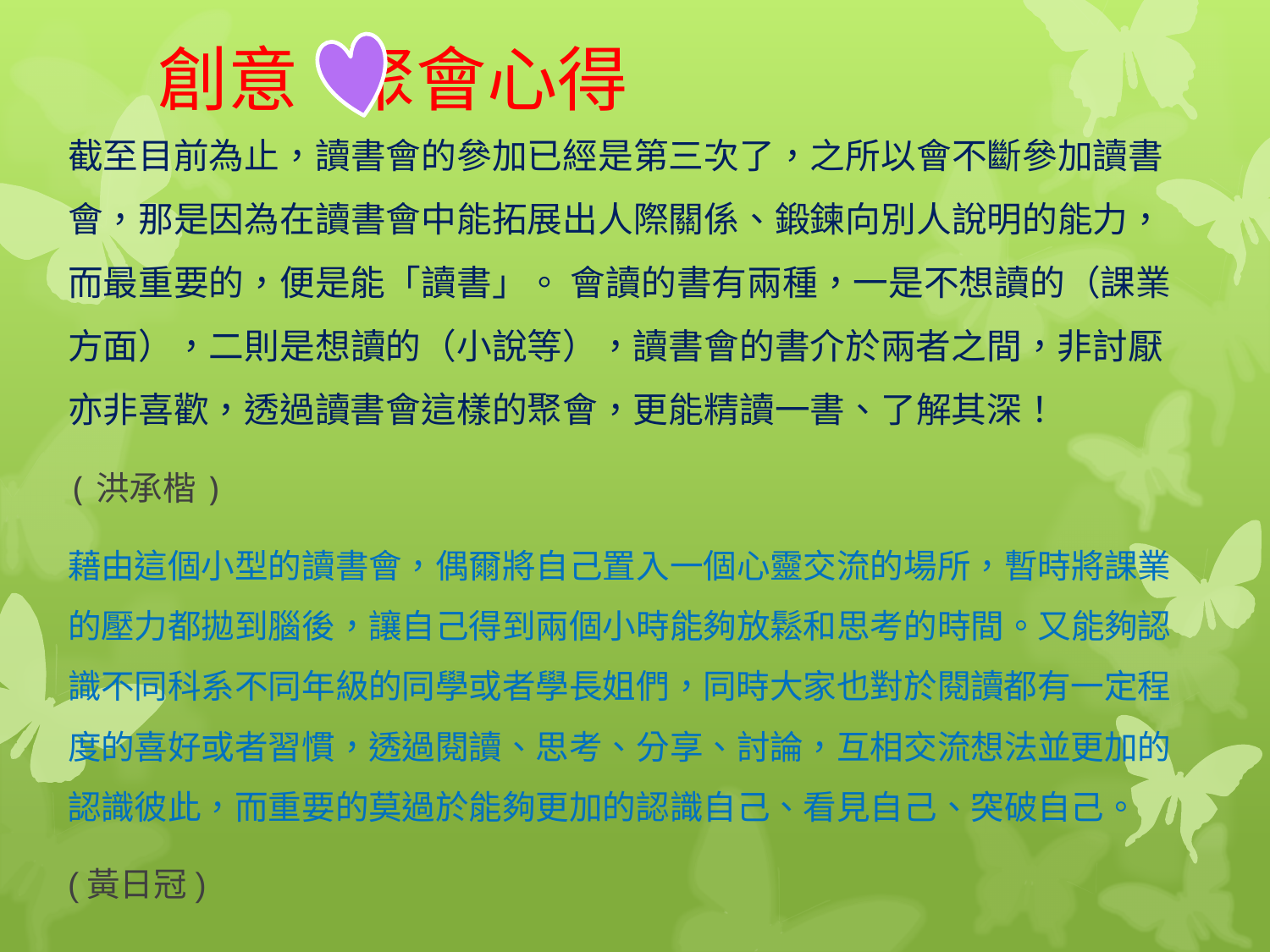

# 創意   聚會心得

截至目前為止，讀書會的參加已經是第三次了，之所以會不斷參加讀書會，那是因為在讀書會中能拓展出人際關係、鍛鍊向別人說明的能力，而最重要的，便是能「讀書」。 會讀的書有兩種，一是不想讀的（課業方面），二則是想讀的（小說等），讀書會的書介於兩者之間，非討厭亦非喜歡，透過讀書會這樣的聚會，更能精讀一書、了解其深！
(洪承楷)
藉由這個小型的讀書會，偶爾將自己置入一個心靈交流的場所，暫時將課業的壓力都拋到腦後，讓自己得到兩個小時能夠放鬆和思考的時間。又能夠認識不同科系不同年級的同學或者學長姐們，同時大家也對於閱讀都有一定程度的喜好或者習慣，透過閱讀、思考、分享、討論，互相交流想法並更加的認識彼此，而重要的莫過於能夠更加的認識自己、看見自己、突破自己。
(黃日冠)